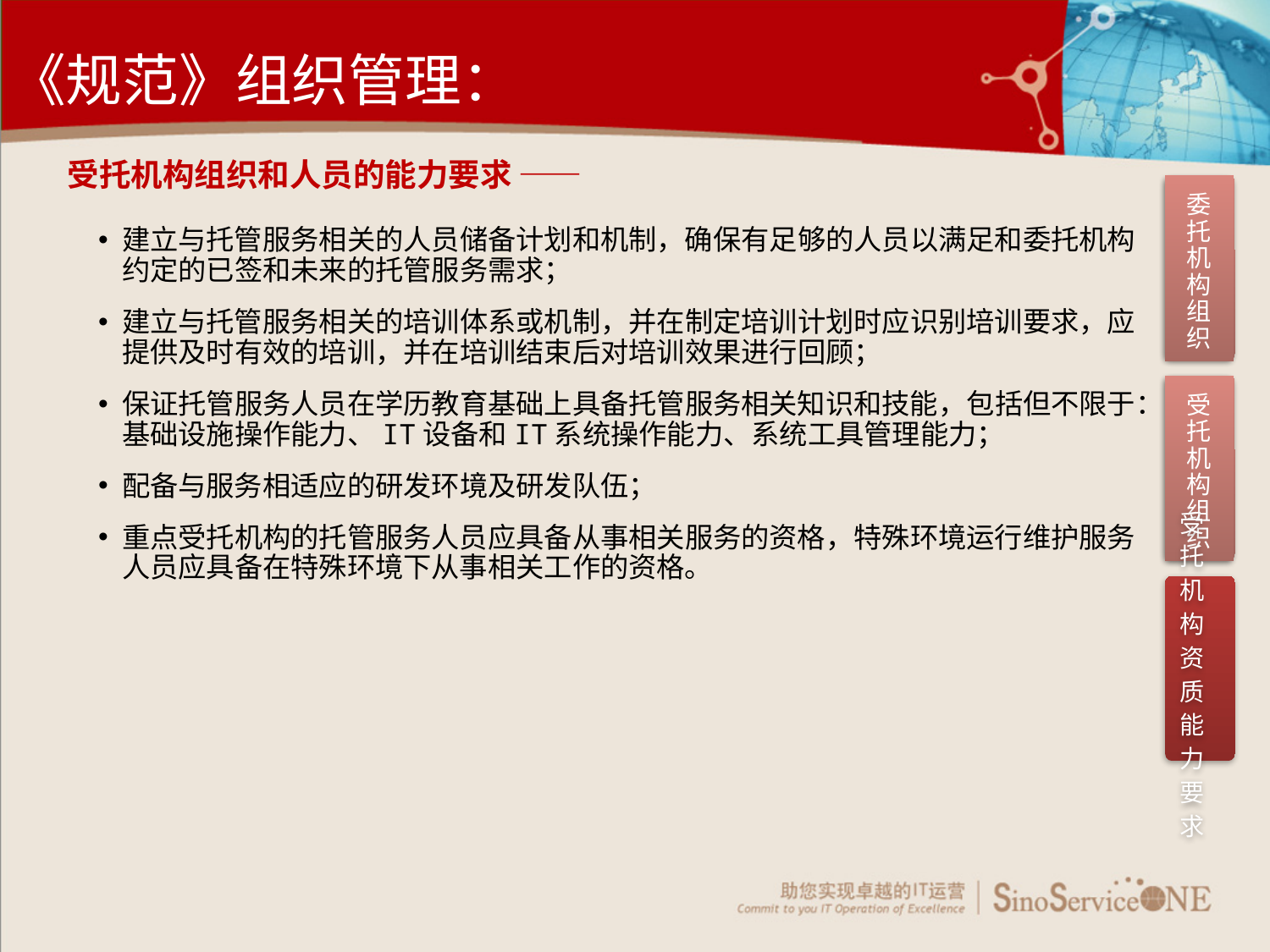

《规范》组织管理：
受托机构组织和人员的能力要求 ——

委托机构组织
建立与托管服务相关的人员储备计划和机制，确保有足够的人员以满足和委托机构约定的已签和未来的托管服务需求；
建立与托管服务相关的培训体系或机制，并在制定培训计划时应识别培训要求，应提供及时有效的培训，并在培训结束后对培训效果进行回顾；
保证托管服务人员在学历教育基础上具备托管服务相关知识和技能，包括但不限于：基础设施操作能力、IT设备和IT系统操作能力、系统工具管理能力；
配备与服务相适应的研发环境及研发队伍；
重点受托机构的托管服务人员应具备从事相关服务的资格，特殊环境运行维护服务人员应具备在特殊环境下从事相关工作的资格。

受托机构组织
受托机构资质能力要求